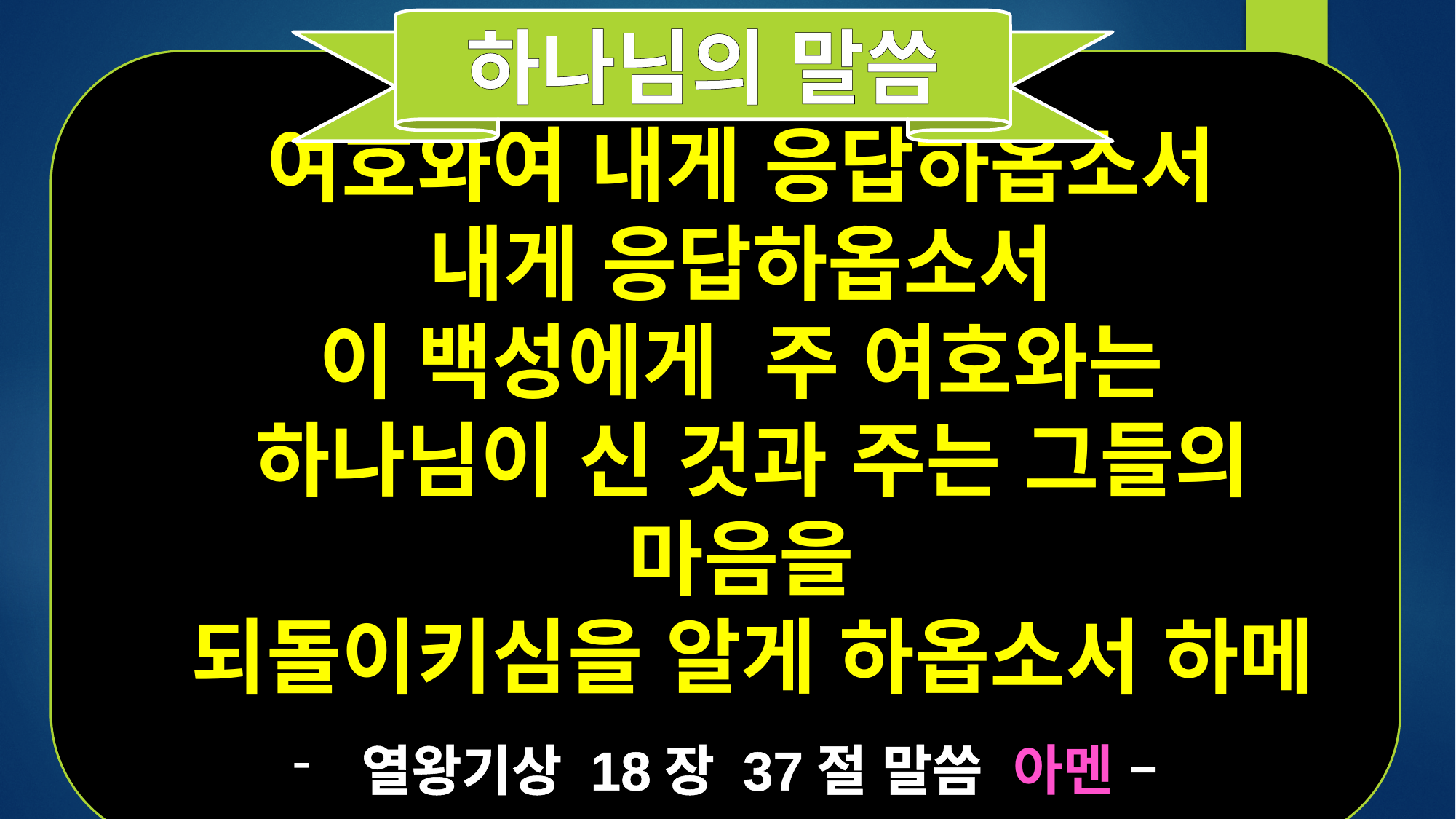

하나님의 말씀

여호와여 내게 응답하옵소서
내게 응답하옵소서
이 백성에게  주 여호와는
하나님이 신 것과 주는 그들의 마음을
되돌이키심을 알게 하옵소서 하메

열왕기상 18장 37절 말씀  아멘 –